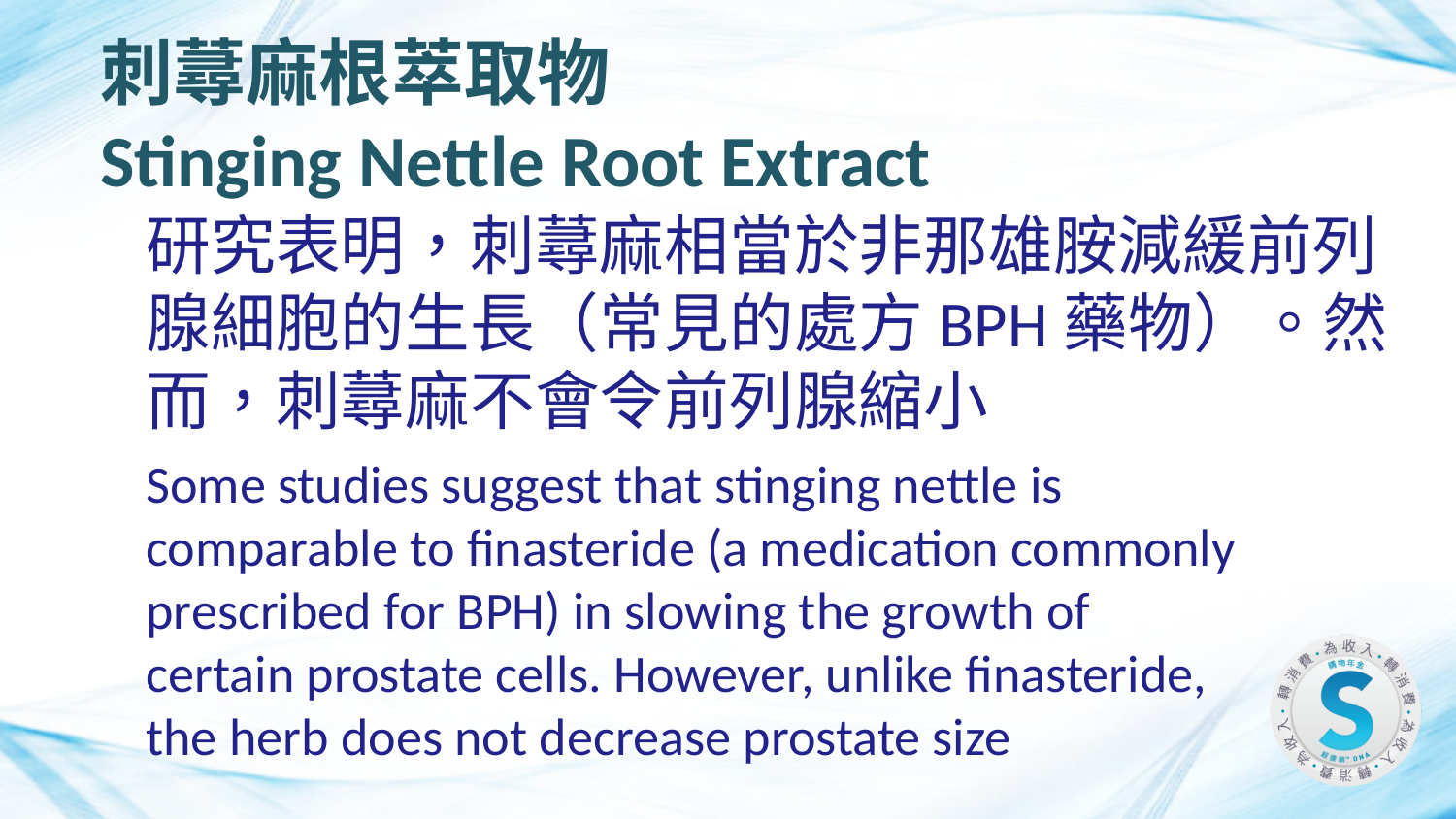

刺蕁麻根萃取物
Stinging Nettle Root Extract
研究表明，刺蕁麻相當於非那雄胺減緩前列腺細胞的生長（常見的處方BPH藥物）。然而，刺蕁麻不會令前列腺縮小
Some studies suggest that stinging nettle is comparable to finasteride (a medication commonly prescribed for BPH) in slowing the growth of certain prostate cells. However, unlike finasteride, the herb does not decrease prostate size